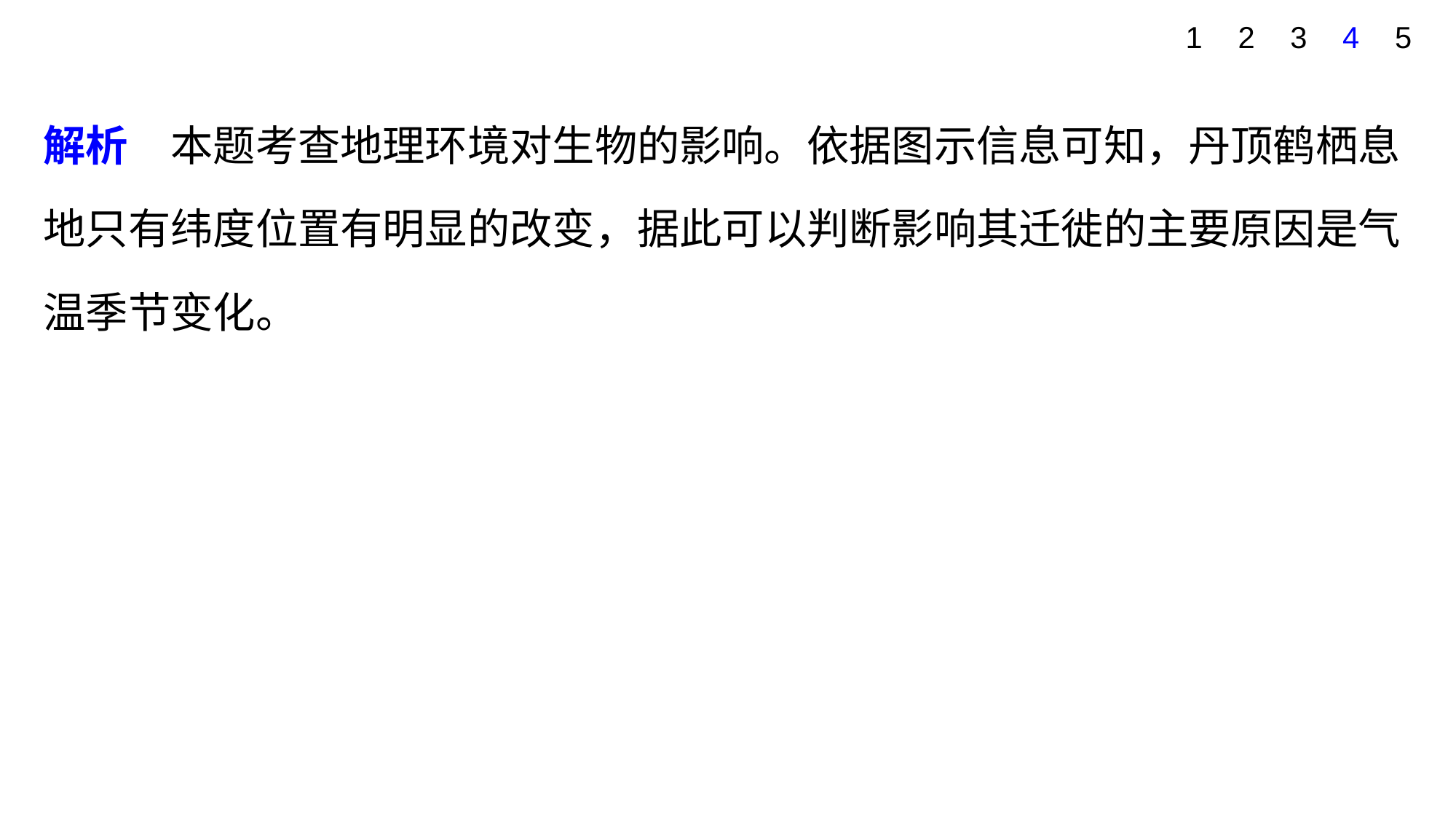

1
2
3
4
5
解析　本题考查地理环境对生物的影响。依据图示信息可知，丹顶鹤栖息地只有纬度位置有明显的改变，据此可以判断影响其迁徙的主要原因是气温季节变化。